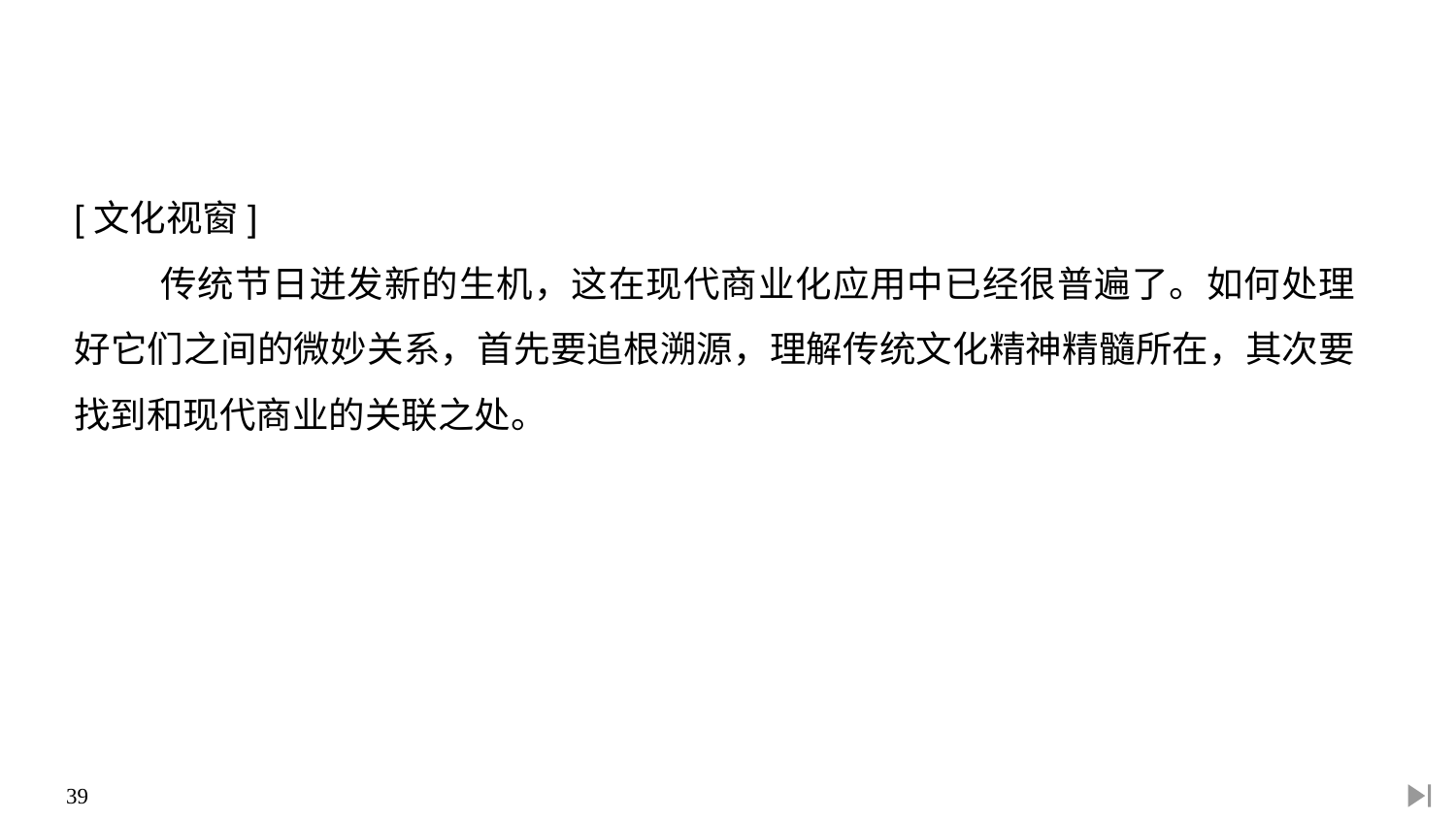

[文化视窗]
传统节日迸发新的生机，这在现代商业化应用中已经很普遍了。如何处理好它们之间的微妙关系，首先要追根溯源，理解传统文化精神精髓所在，其次要找到和现代商业的关联之处。